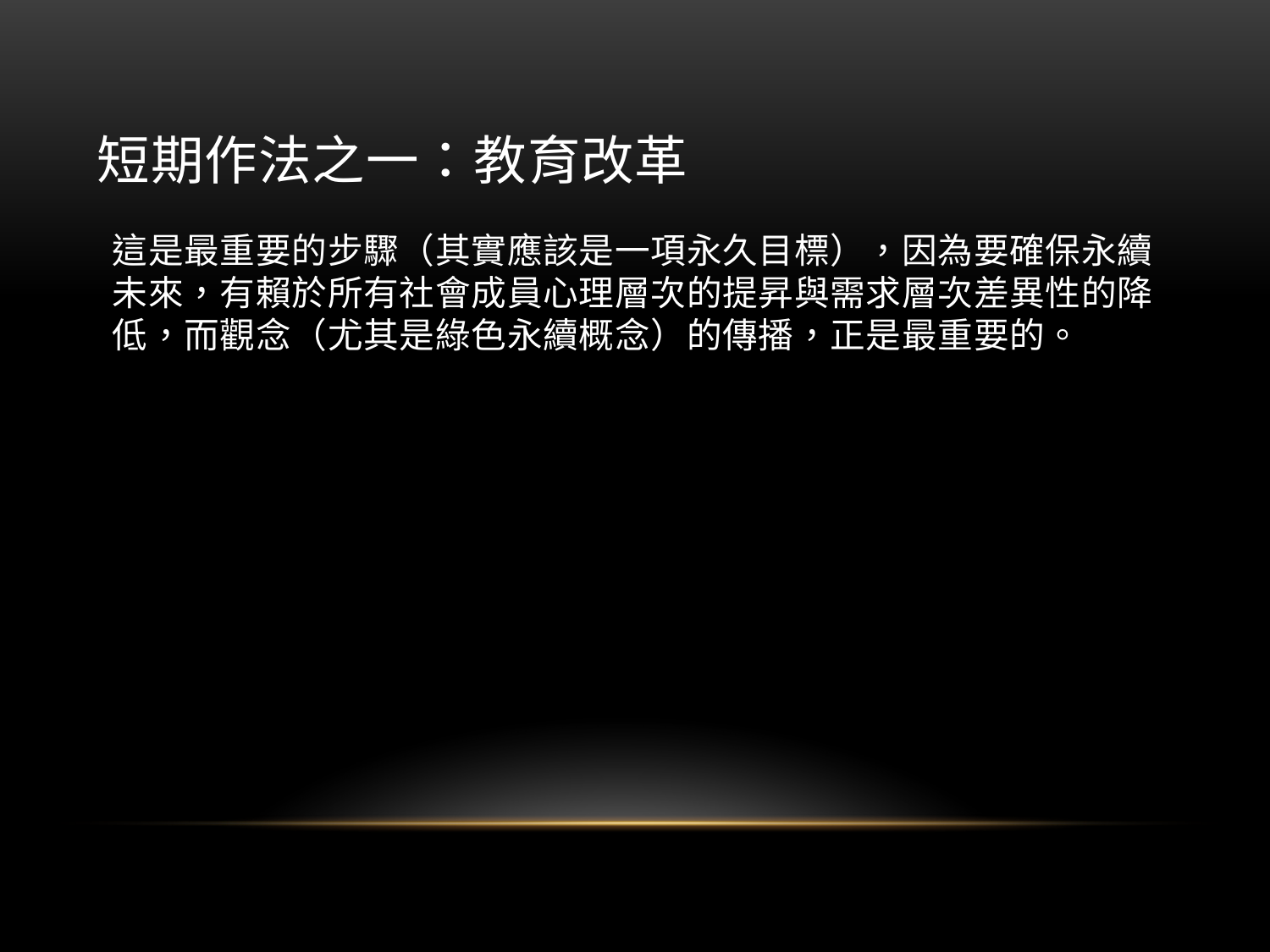

# 短期作法之一：教育改革
這是最重要的步驟（其實應該是一項永久目標），因為要確保永續未來，有賴於所有社會成員心理層次的提昇與需求層次差異性的降低，而觀念（尤其是綠色永續概念）的傳播，正是最重要的。